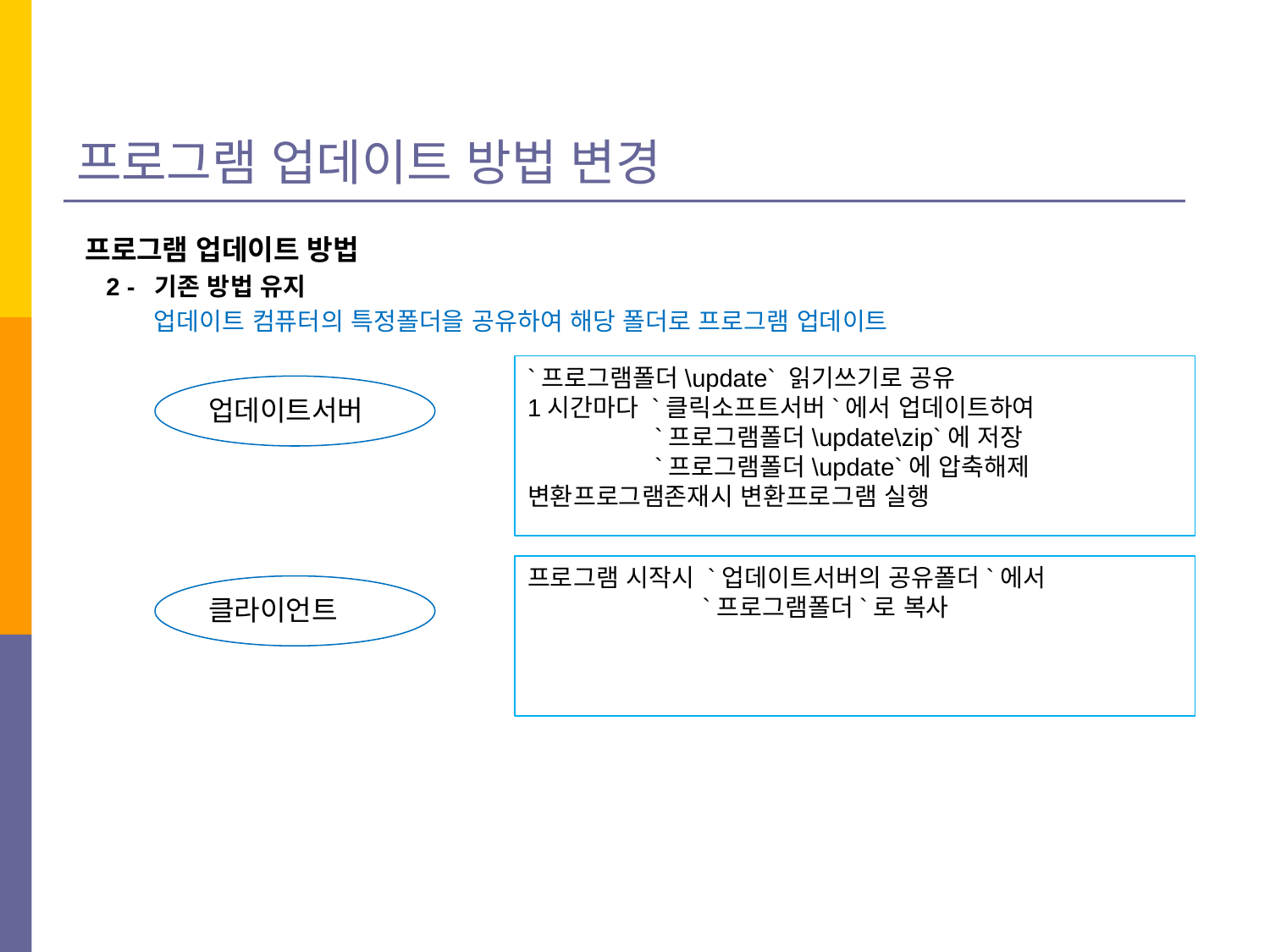

# 프로그램 업데이트 방법 변경
프로그램 업데이트 방법
   2 -  기존 방법 유지
         업데이트 컴퓨터의 특정폴더을 공유하여 해당 폴더로 프로그램 업데이트

`프로그램폴더\update` 읽기쓰기로 공유
1시간마다 `클릭소프트서버`에서 업데이트하여
	`프로그램폴더\update\zip`에 저장
	`프로그램폴더\update`에 압축해제
변환프로그램존재시 변환프로그램 실행
업데이트서버
프로그램 시작시 `업데이트서버의 공유폴더`에서
                         `프로그램폴더`로 복사
클라이언트